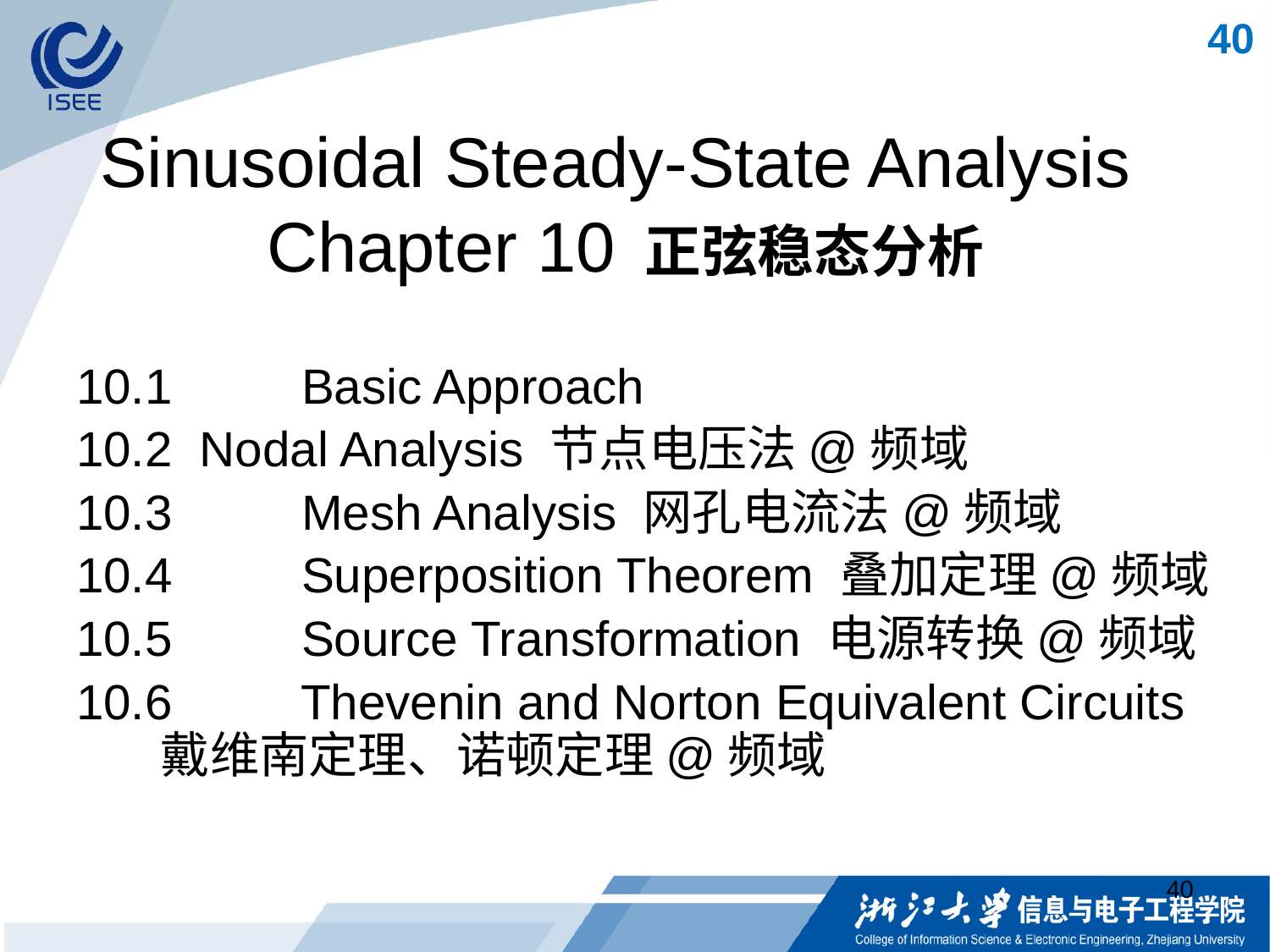

40
# Sinusoidal Steady-State Analysis Chapter 10 正弦稳态分析

10.1	 Basic Approach
10.2  Nodal Analysis 节点电压法@频域
10.3	 Mesh Analysis 网孔电流法@频域
10.4	 Superposition Theorem 叠加定理@频域
10.5	 Source Transformation 电源转换@频域
10.6	 Thevenin and Norton Equivalent Circuits 戴维南定理、诺顿定理@频域
40